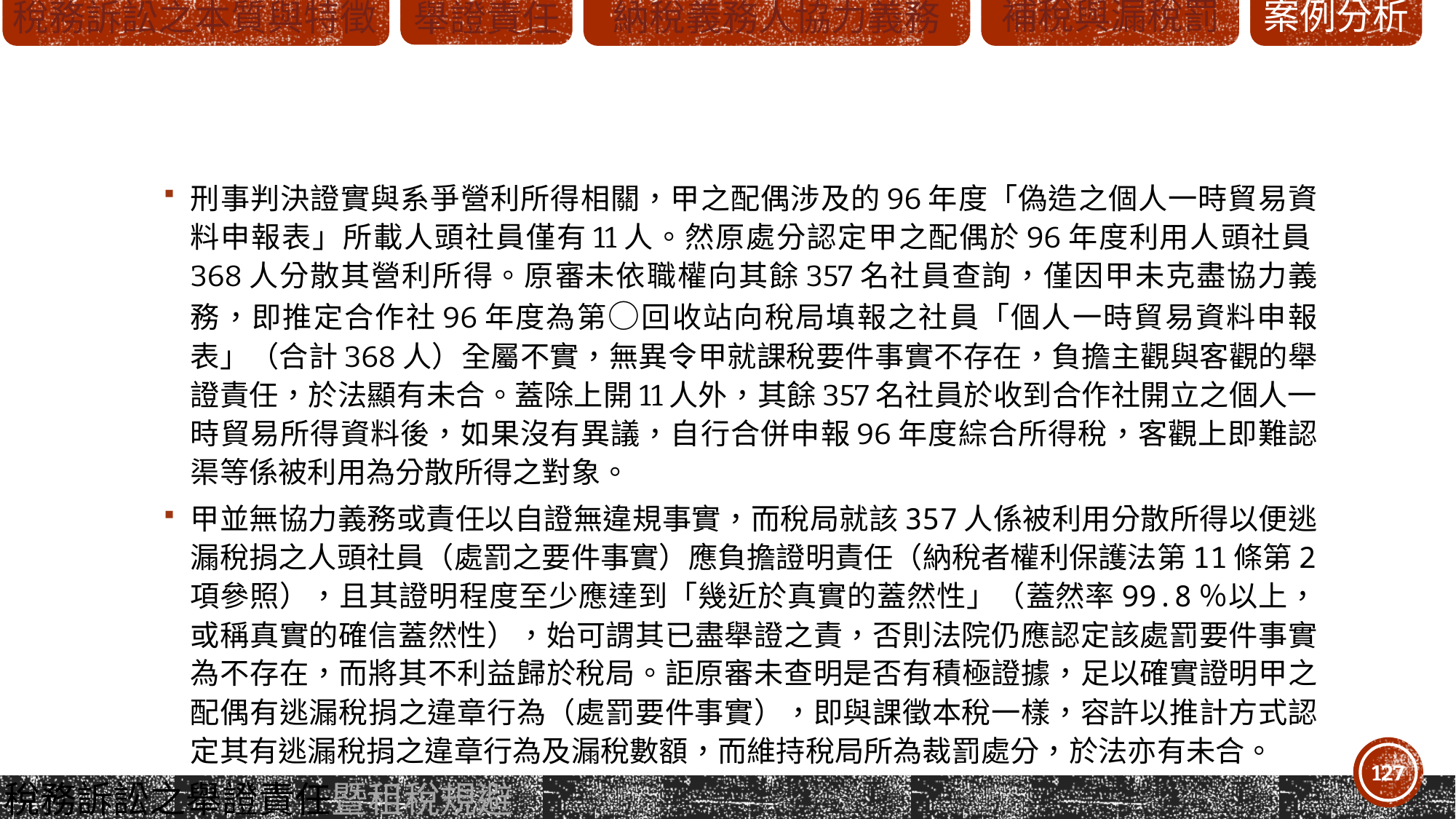

#
刑事判決證實與系爭營利所得相關，甲之配偶涉及的96年度「偽造之個人一時貿易資料申報表」所載人頭社員僅有11人。然原處分認定甲之配偶於96年度利用人頭社員368人分散其營利所得。原審未依職權向其餘357名社員查詢，僅因甲未克盡協力義務，即推定合作社96年度為第○回收站向稅局填報之社員「個人一時貿易資料申報表」（合計368人）全屬不實，無異令甲就課稅要件事實不存在，負擔主觀與客觀的舉證責任，於法顯有未合。蓋除上開11人外，其餘357名社員於收到合作社開立之個人一時貿易所得資料後，如果沒有異議，自行合併申報96年度綜合所得稅，客觀上即難認渠等係被利用為分散所得之對象。
甲並無協力義務或責任以自證無違規事實，而稅局就該357人係被利用分散所得以便逃漏稅捐之人頭社員（處罰之要件事實）應負擔證明責任（納稅者權利保護法第11條第2項參照），且其證明程度至少應達到「幾近於真實的蓋然性」（蓋然率99.8％以上，或稱真實的確信蓋然性），始可謂其已盡舉證之責，否則法院仍應認定該處罰要件事實為不存在，而將其不利益歸於稅局。詎原審未查明是否有積極證據，足以確實證明甲之配偶有逃漏稅捐之違章行為（處罰要件事實），即與課徵本稅一樣，容許以推計方式認定其有逃漏稅捐之違章行為及漏稅數額，而維持稅局所為裁罰處分，於法亦有未合。
127